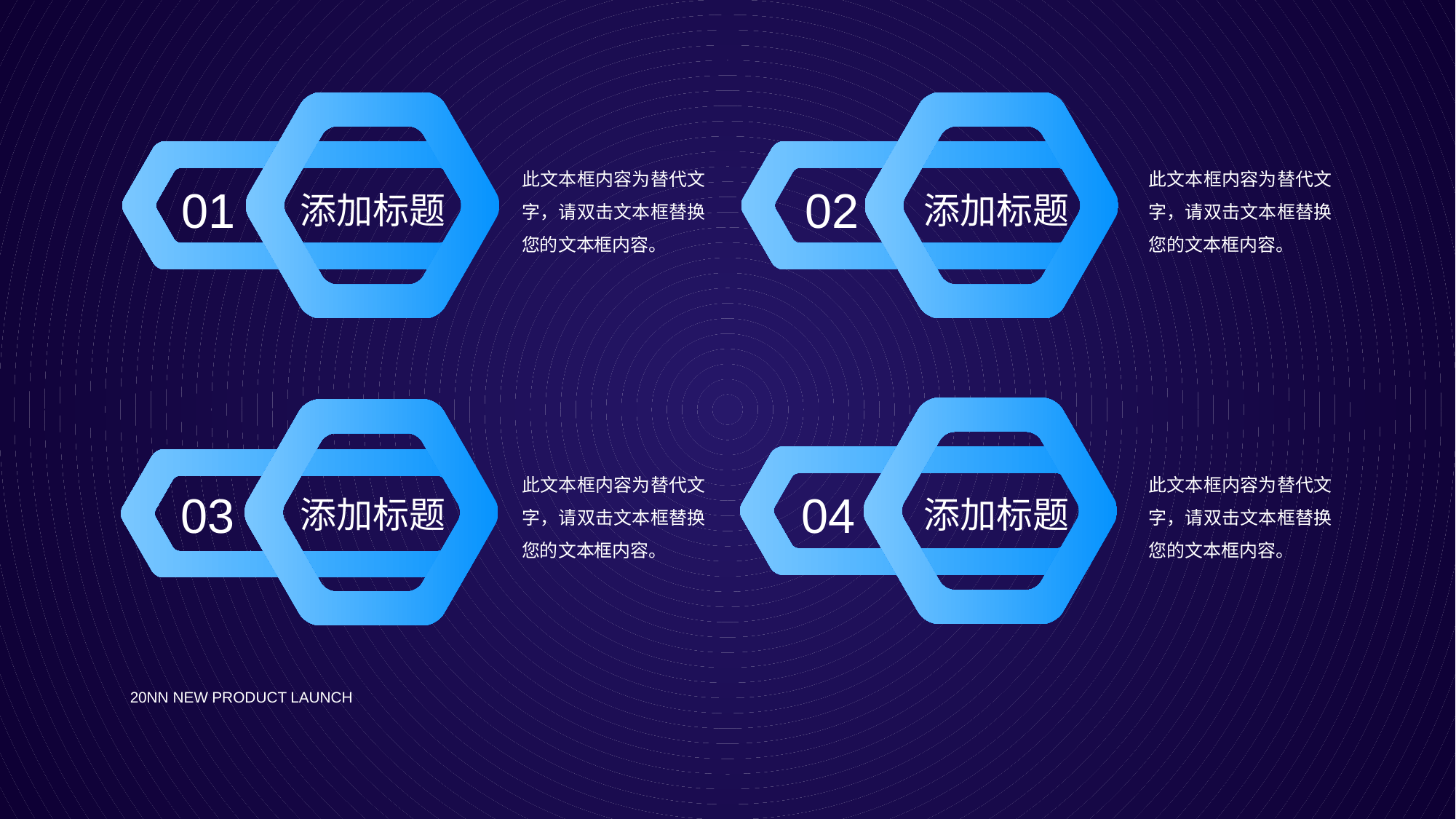

此文本框内容为替代文字，请双击文本框替换您的文本框内容。
此文本框内容为替代文字，请双击文本框替换您的文本框内容。

添加标题
添加标题
01
02

此文本框内容为替代文字，请双击文本框替换您的文本框内容。
此文本框内容为替代文字，请双击文本框替换您的文本框内容。

添加标题
添加标题
03
04
20NN New product launch